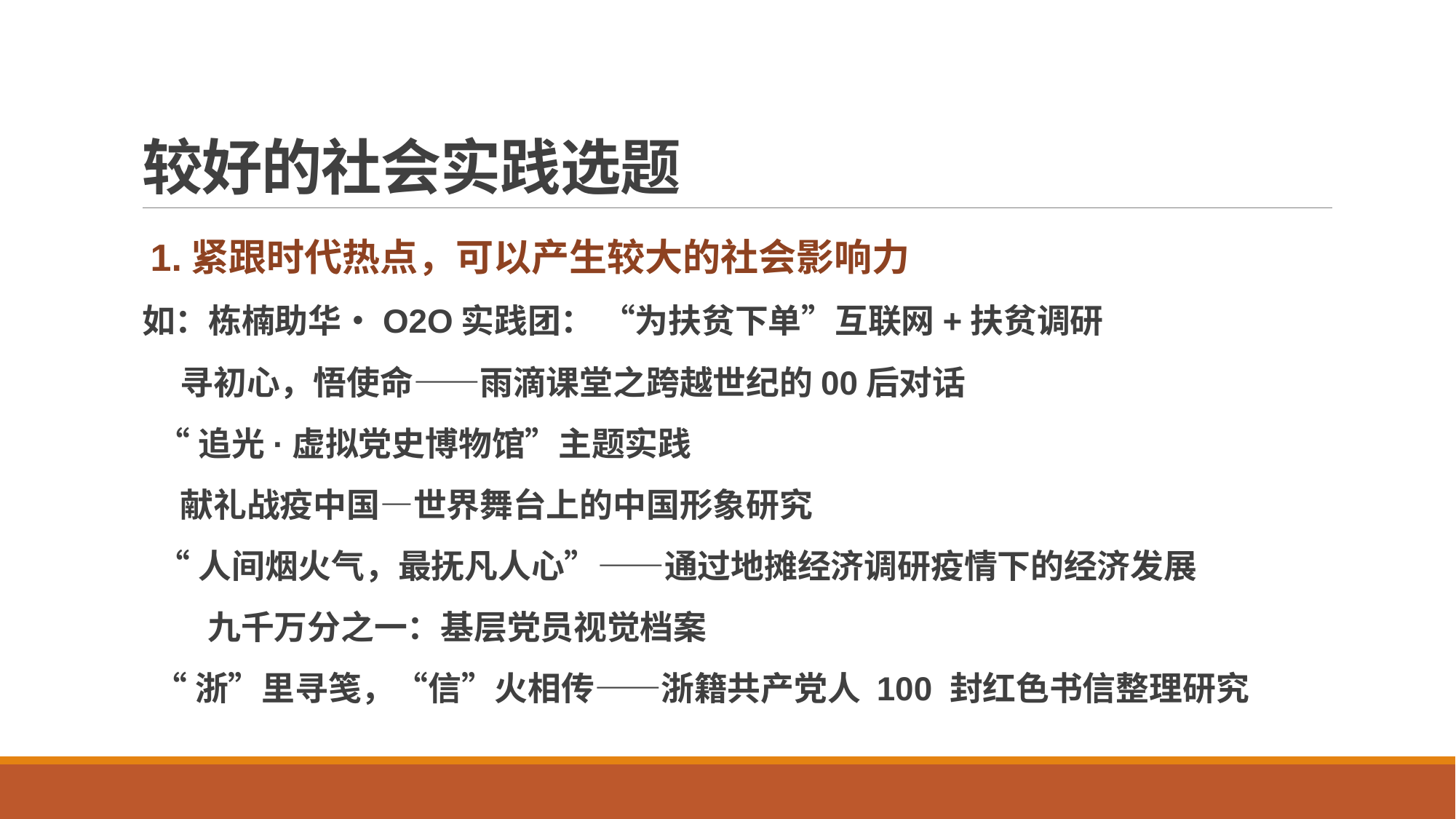

# 较好的社会实践选题
1.紧跟时代热点，可以产生较大的社会影响力
如：栋楠助华•O2O实践团： “为扶贫下单”互联网+扶贫调研
    寻初心，悟使命——雨滴课堂之跨越世纪的00后对话
  “追光·虚拟党史博物馆”主题实践
    献礼战疫中国—世界舞台上的中国形象研究
  “人间烟火气，最抚凡人心”——通过地摊经济调研疫情下的经济发展
         九千万分之一：基层党员视觉档案
   “浙”里寻笺，“信”火相传——浙籍共产党人 100 封红色书信整理研究